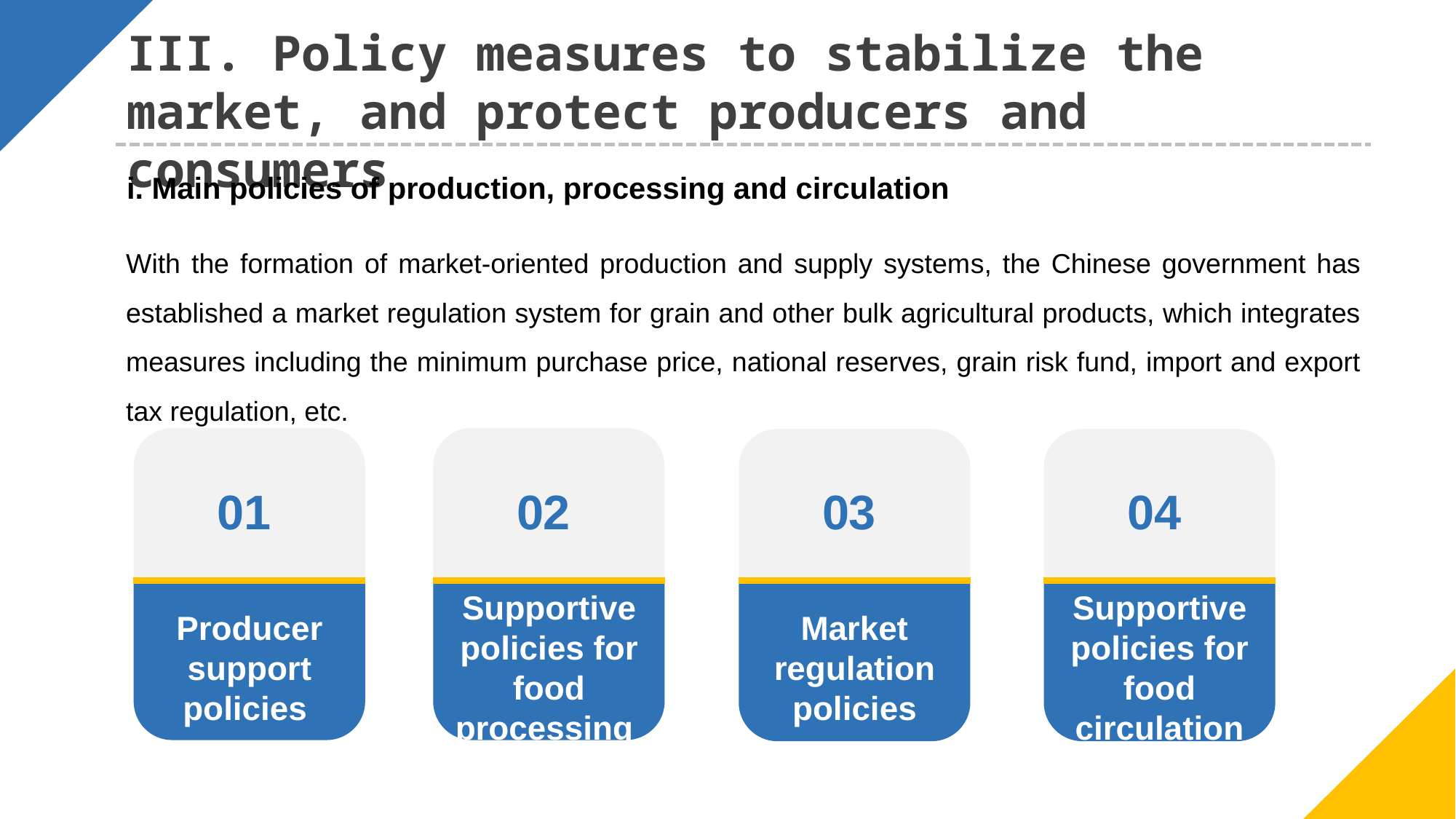

III. Policy measures to stabilize the market, and protect producers and consumers
i. Main policies of production, processing and circulation
With the formation of market-oriented production and supply systems, the Chinese government has established a market regulation system for grain and other bulk agricultural products, which integrates measures including the minimum purchase price, national reserves, grain risk fund, import and export tax regulation, etc.

01
02
03
04
Supportive policies for food processing
Supportive policies for food circulation
Producer support policies
Market regulation policies

流通领域支持政策